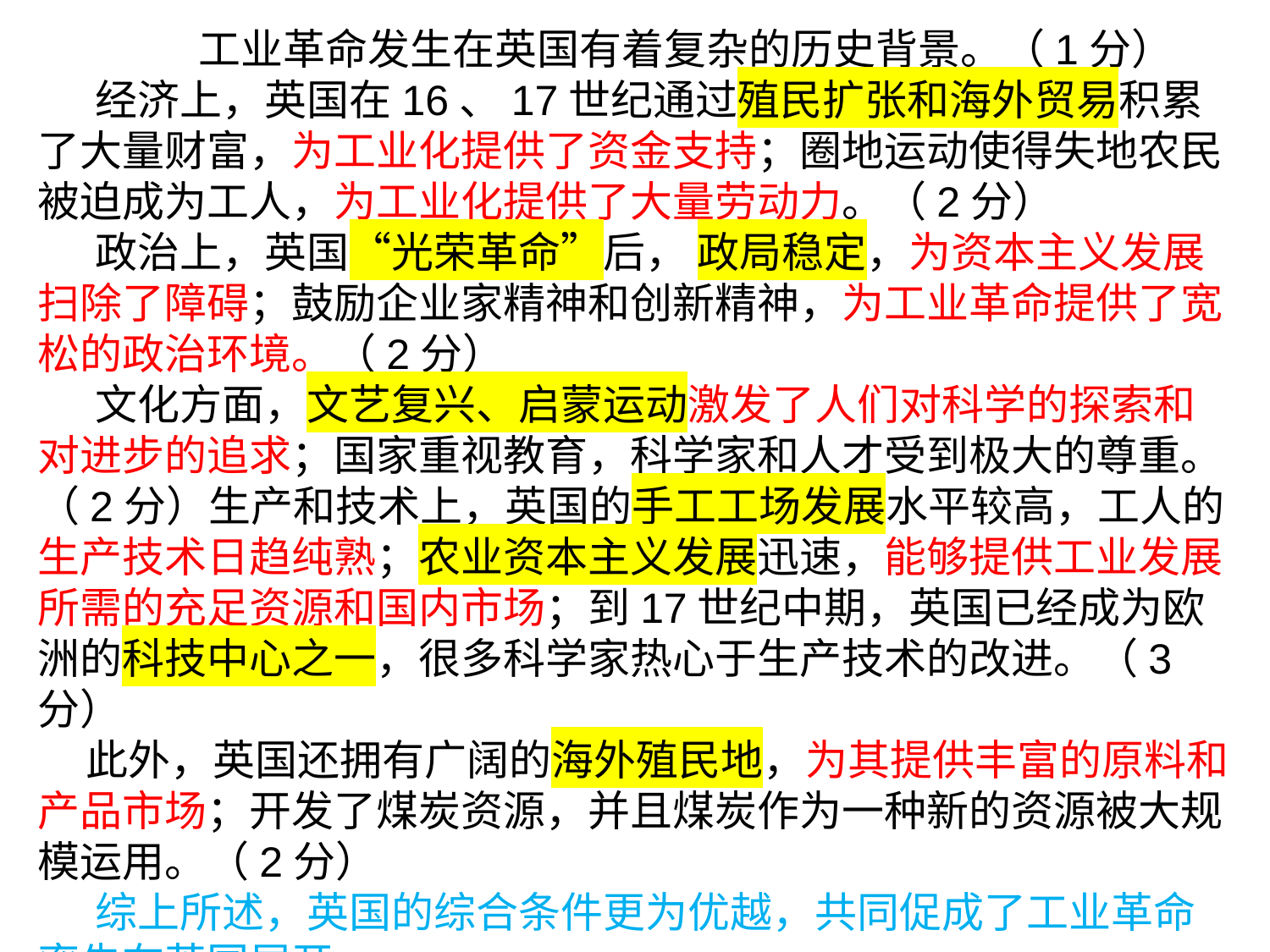

工业革命发生在英国有着复杂的历史背景。（1分）
     经济上，英国在16、17世纪通过殖民扩张和海外贸易积累了大量财富，为工业化提供了资金支持；圈地运动使得失地农民被迫成为工人，为工业化提供了大量劳动力。（2分）
     政治上，英国“光荣革命”后， 政局稳定，为资本主义发展扫除了障碍；鼓励企业家精神和创新精神，为工业革命提供了宽松的政治环境。（2分）
     文化方面，文艺复兴、启蒙运动激发了人们对科学的探索和对进步的追求；国家重视教育，科学家和人才受到极大的尊重。（2分）生产和技术上，英国的手工工场发展水平较高，工人的生产技术日趋纯熟；农业资本主义发展迅速，能够提供工业发展所需的充足资源和国内市场；到17世纪中期，英国已经成为欧洲的科技中心之一，很多科学家热心于生产技术的改进。（3分）
    此外，英国还拥有广阔的海外殖民地，为其提供丰富的原料和产品市场；开发了煤炭资源，并且煤炭作为一种新的资源被大规模运用。（2分）
     综上所述，英国的综合条件更为优越，共同促成了工业革命率先在英国展开。